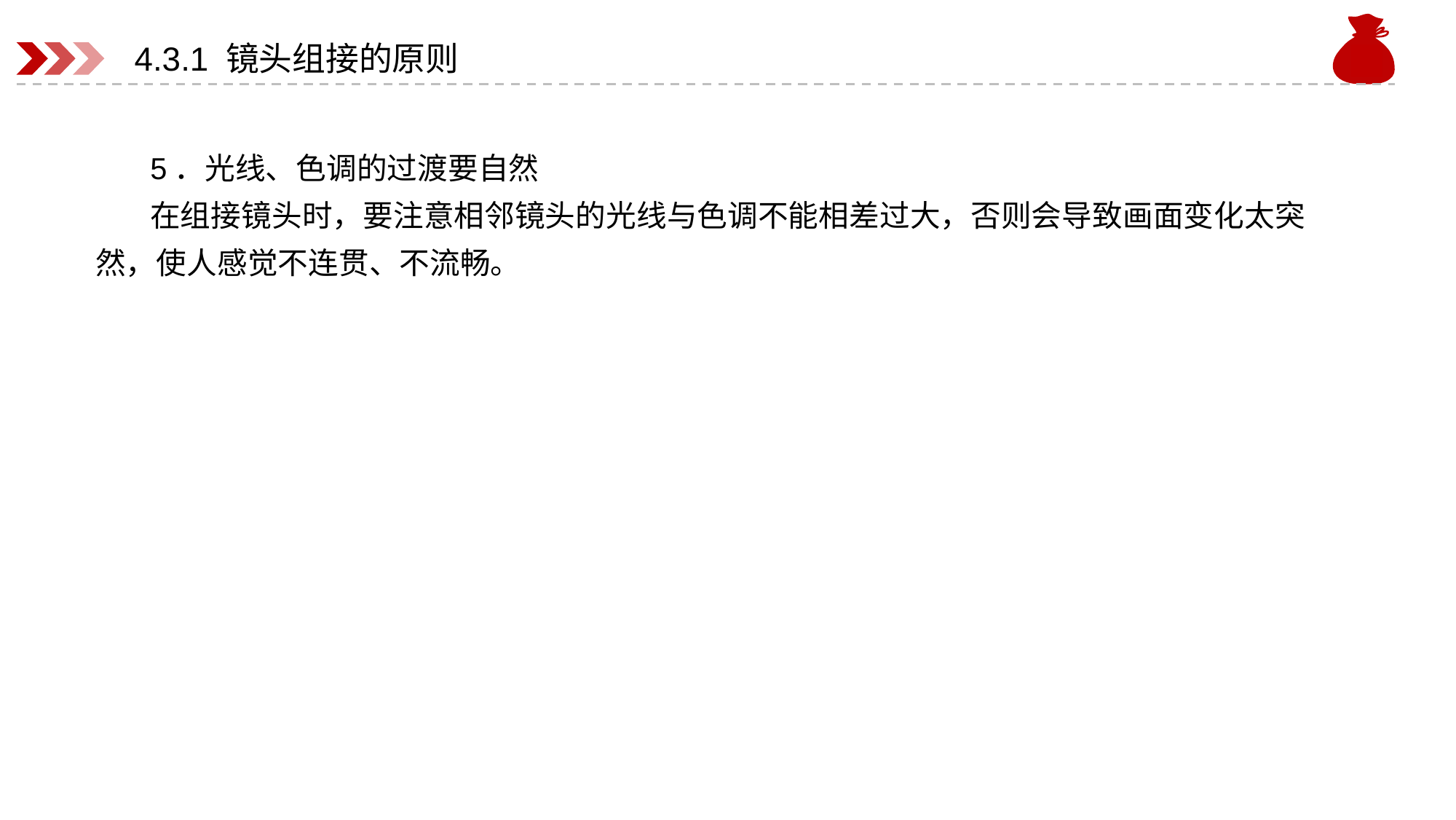

# 4.3.1 镜头组接的原则
28
5．光线、色调的过渡要自然
在组接镜头时，要注意相邻镜头的光线与色调不能相差过大，否则会导致画面变化太突然，使人感觉不连贯、不流畅。